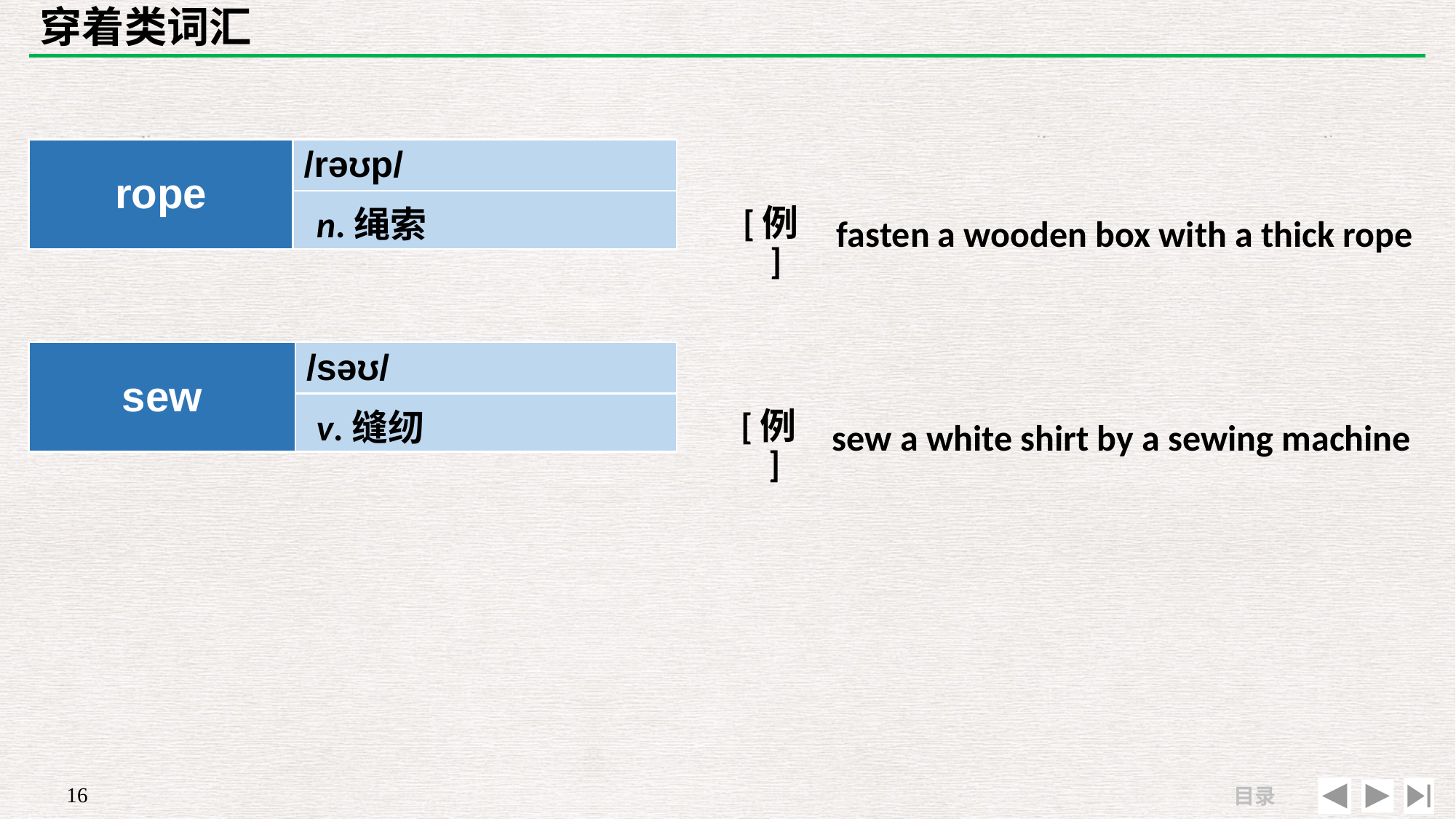

# 穿着类词汇

| rope | /rəʊp/ |
| --- | --- |
|  |  |
|  |  |
| --- | --- |
| [例] | fasten a wooden box with a thick rope |
n.绳索
| sew | /səʊ/ |
| --- | --- |
|  |  |
|  |  |
| --- | --- |
| [例] | sew a white shirt by a sewing machine |
v.缝纫